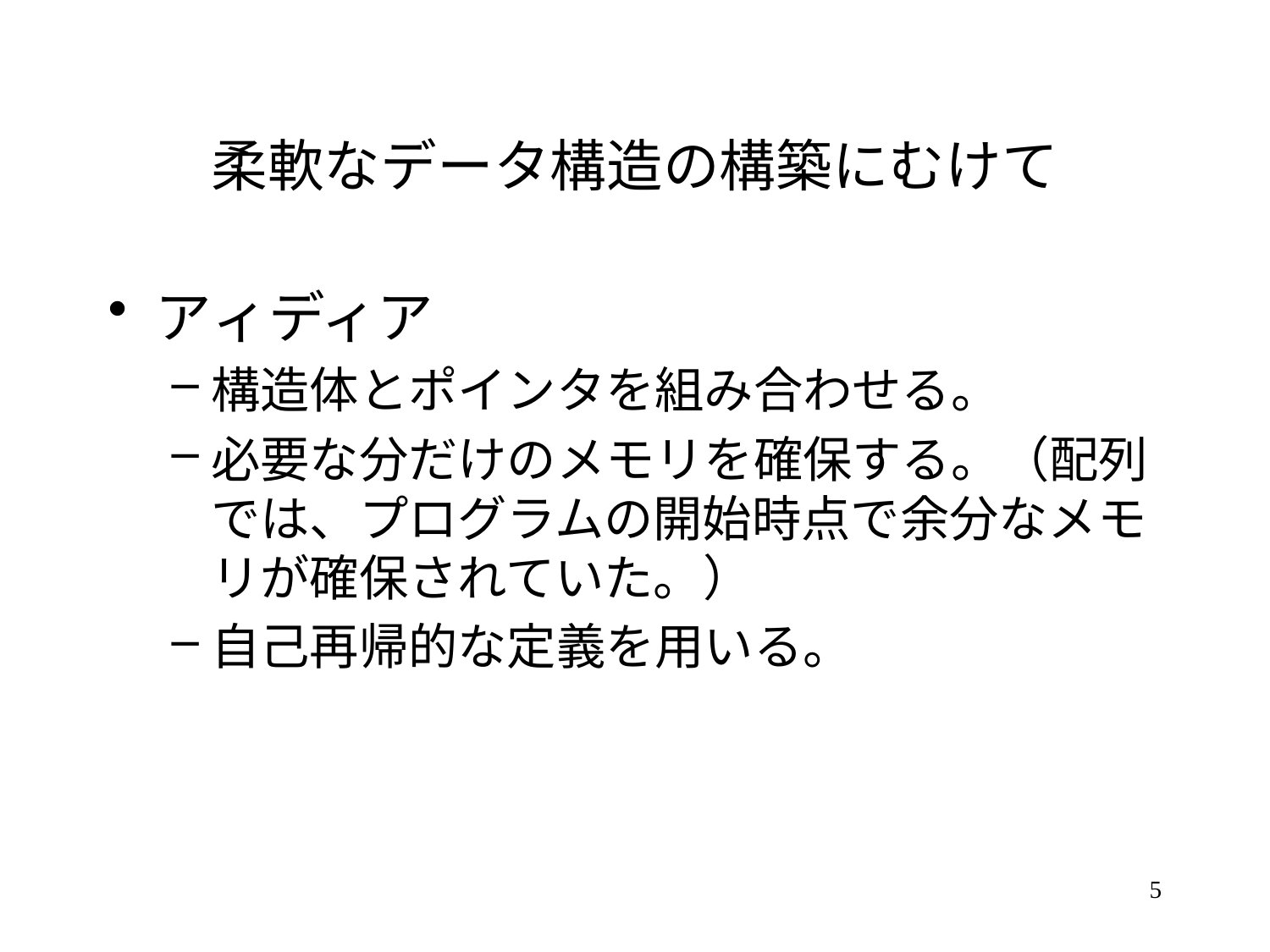

# 柔軟なデータ構造の構築にむけて
アィディア
構造体とポインタを組み合わせる。
必要な分だけのメモリを確保する。（配列では、プログラムの開始時点で余分なメモリが確保されていた。）
自己再帰的な定義を用いる。

5